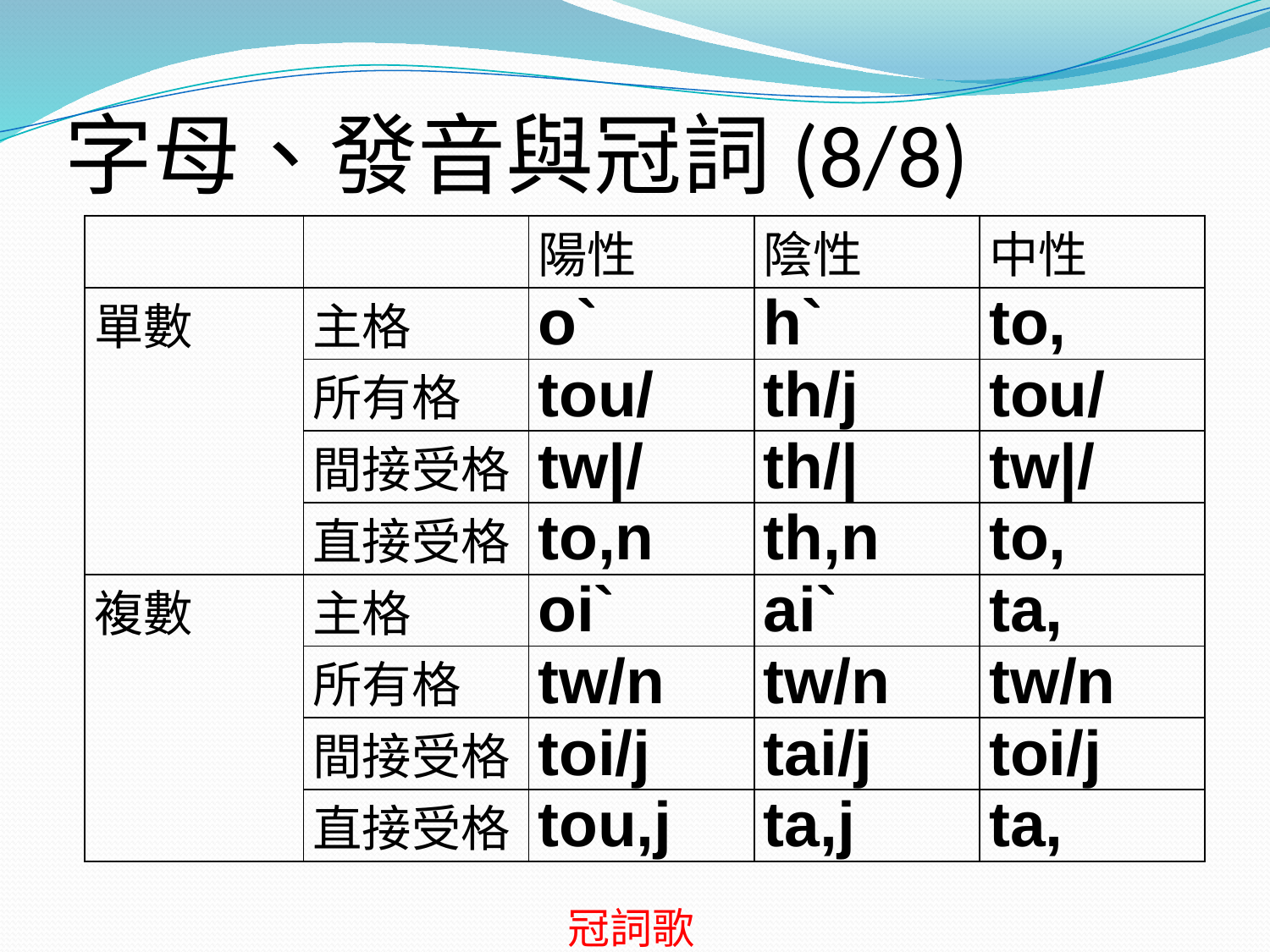

# 字母、發音與冠詞(8/8)
|  |  | 陽性 | 陰性 | 中性 |
| --- | --- | --- | --- | --- |
| 單數 | 主格 | o` | h` | to, |
|  | 所有格 | tou/ | th/j | tou/ |
|  | 間接受格 | tw|/ | th/| | tw|/ |
|  | 直接受格 | to,n | th,n | to, |
| 複數 | 主格 | oi` | ai` | ta, |
|  | 所有格 | tw/n | tw/n | tw/n |
|  | 間接受格 | toi/j | tai/j | toi/j |
|  | 直接受格 | tou,j | ta,j | ta, |
冠詞歌